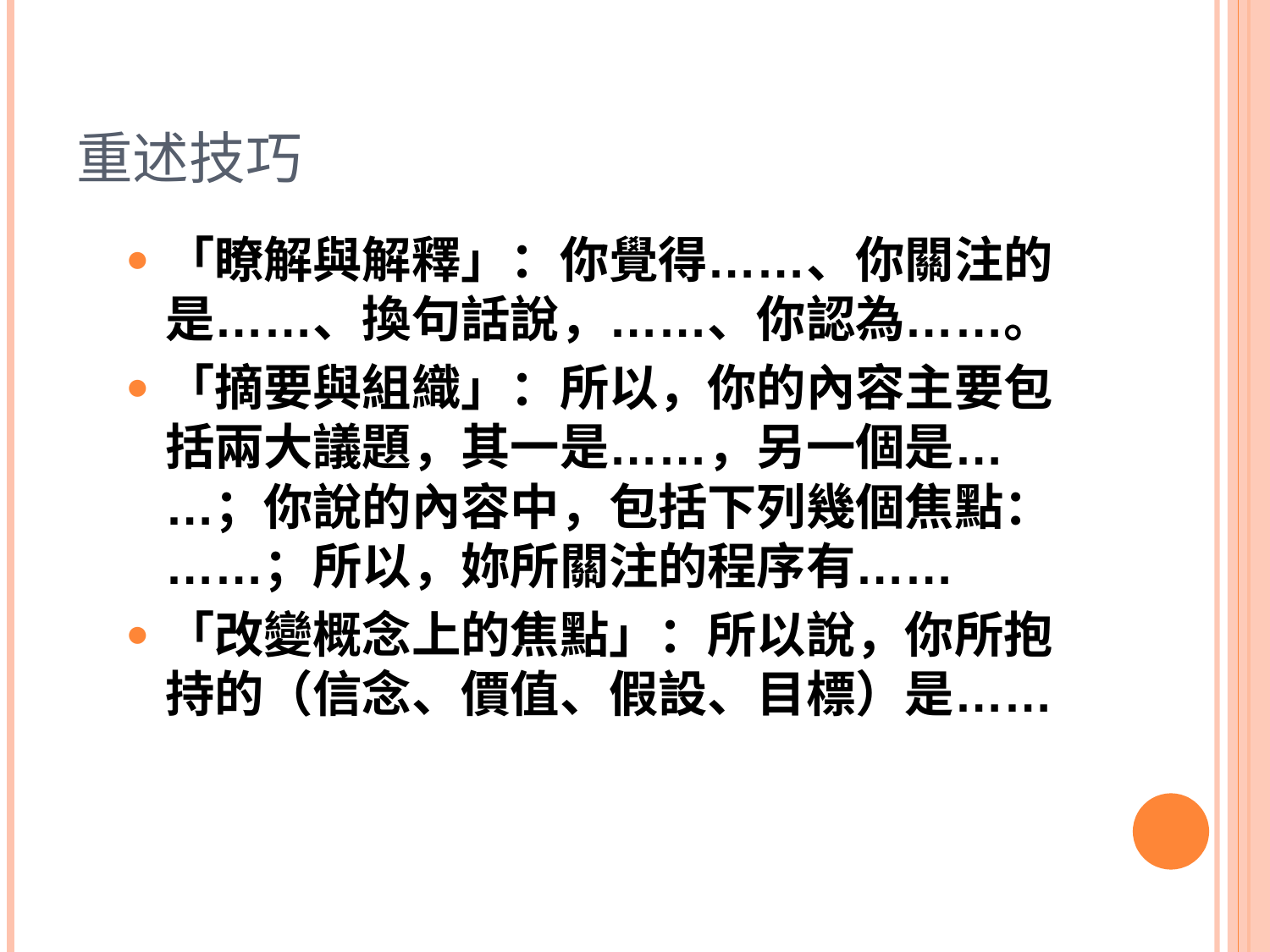

# 重述技巧
「瞭解與解釋」：你覺得……、你關注的是……、換句話說，……、你認為……。
「摘要與組織」：所以，你的內容主要包括兩大議題，其一是……，另一個是……；你說的內容中，包括下列幾個焦點：……；所以，妳所關注的程序有……
「改變概念上的焦點」：所以說，你所抱持的（信念、價值、假設、目標）是……